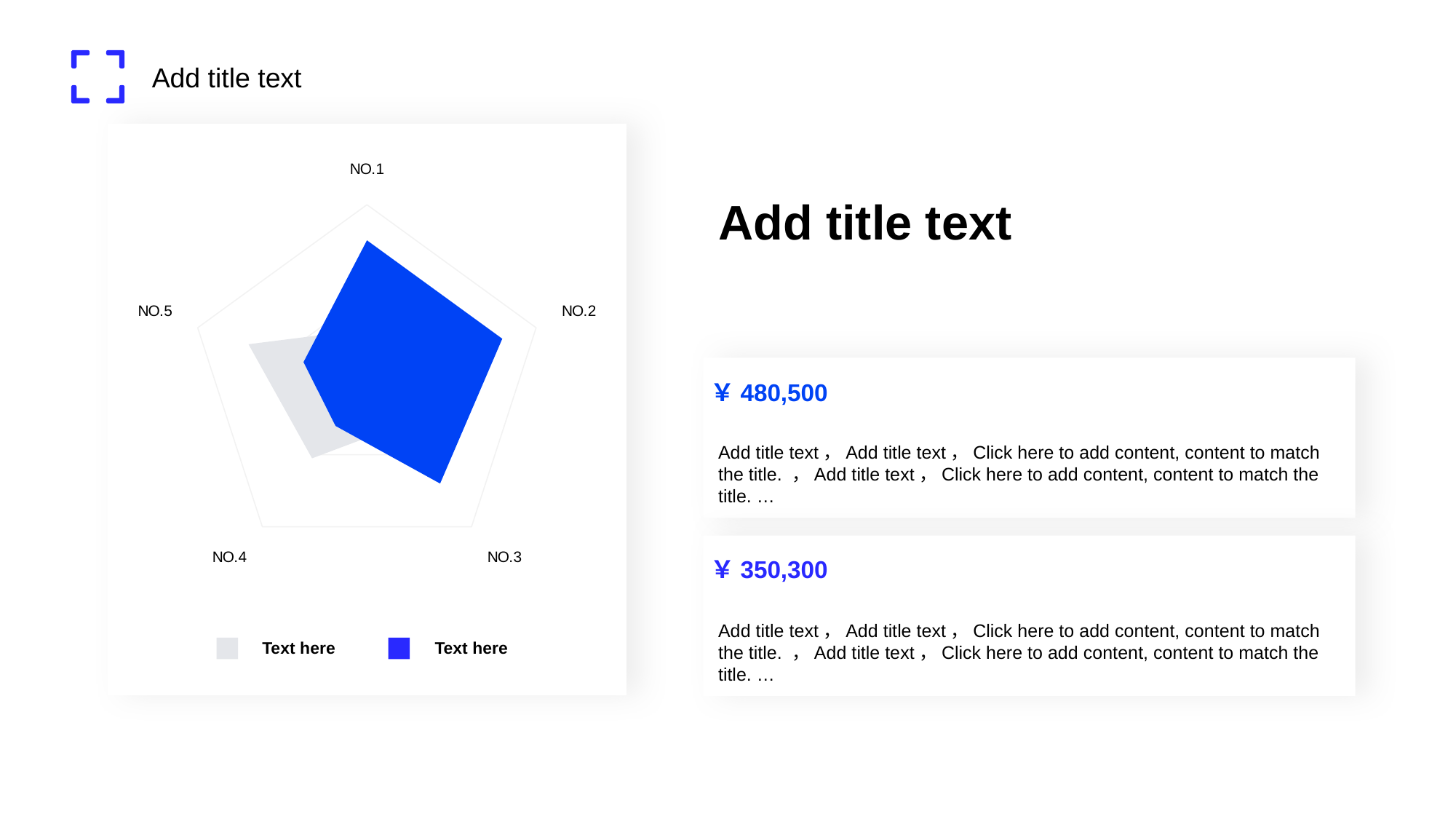

Add title text

### Chart

| Category | 系列 1 | 系列 2 |
|---|---|---|
| NO.1 | 32.0 | 12.0 |
| NO.2 | 32.0 | 12.0 |
| NO.3 | 28.0 | 12.0 |
| NO.4 | 12.0 | 21.0 |
| NO.5 | 15.0 | 28.0 |
Text here
Text here

Add title text

￥480,500
Add title text，Add title text，Click here to add content, content to match the title. ，Add title text，Click here to add content, content to match the title. …

￥350,300
Add title text，Add title text，Click here to add content, content to match the title. ，Add title text，Click here to add content, content to match the title. …